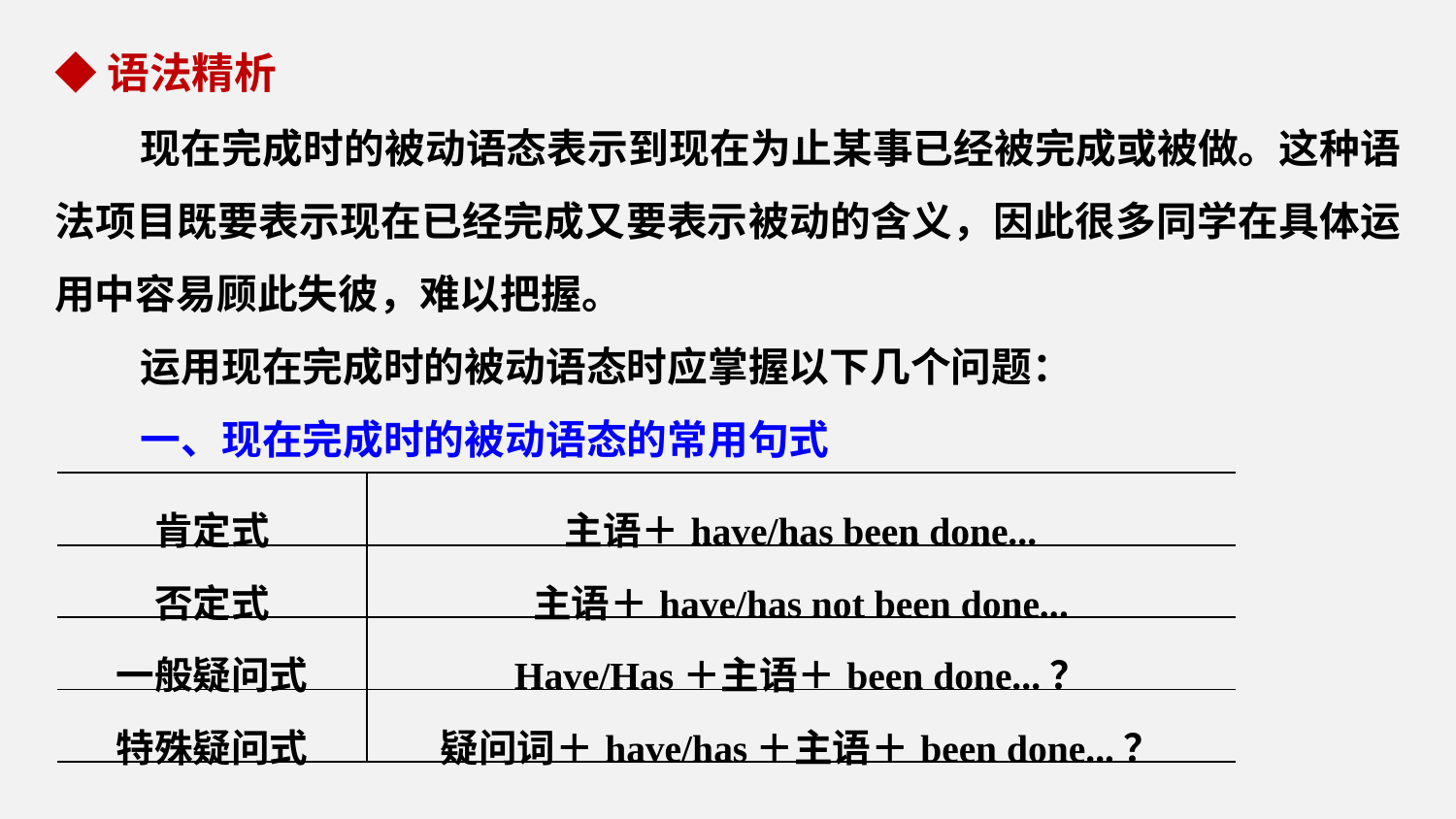

◆语法精析
现在完成时的被动语态表示到现在为止某事已经被完成或被做。这种语法项目既要表示现在已经完成又要表示被动的含义，因此很多同学在具体运用中容易顾此失彼，难以把握。
运用现在完成时的被动语态时应掌握以下几个问题：
一、现在完成时的被动语态的常用句式
| 肯定式 | 主语＋have/has been done... |
| --- | --- |
| 否定式 | 主语＋have/has not been done... |
| 一般疑问式 | Have/Has＋主语＋been done...？ |
| 特殊疑问式 | 疑问词＋have/has＋主语＋been done...？ |